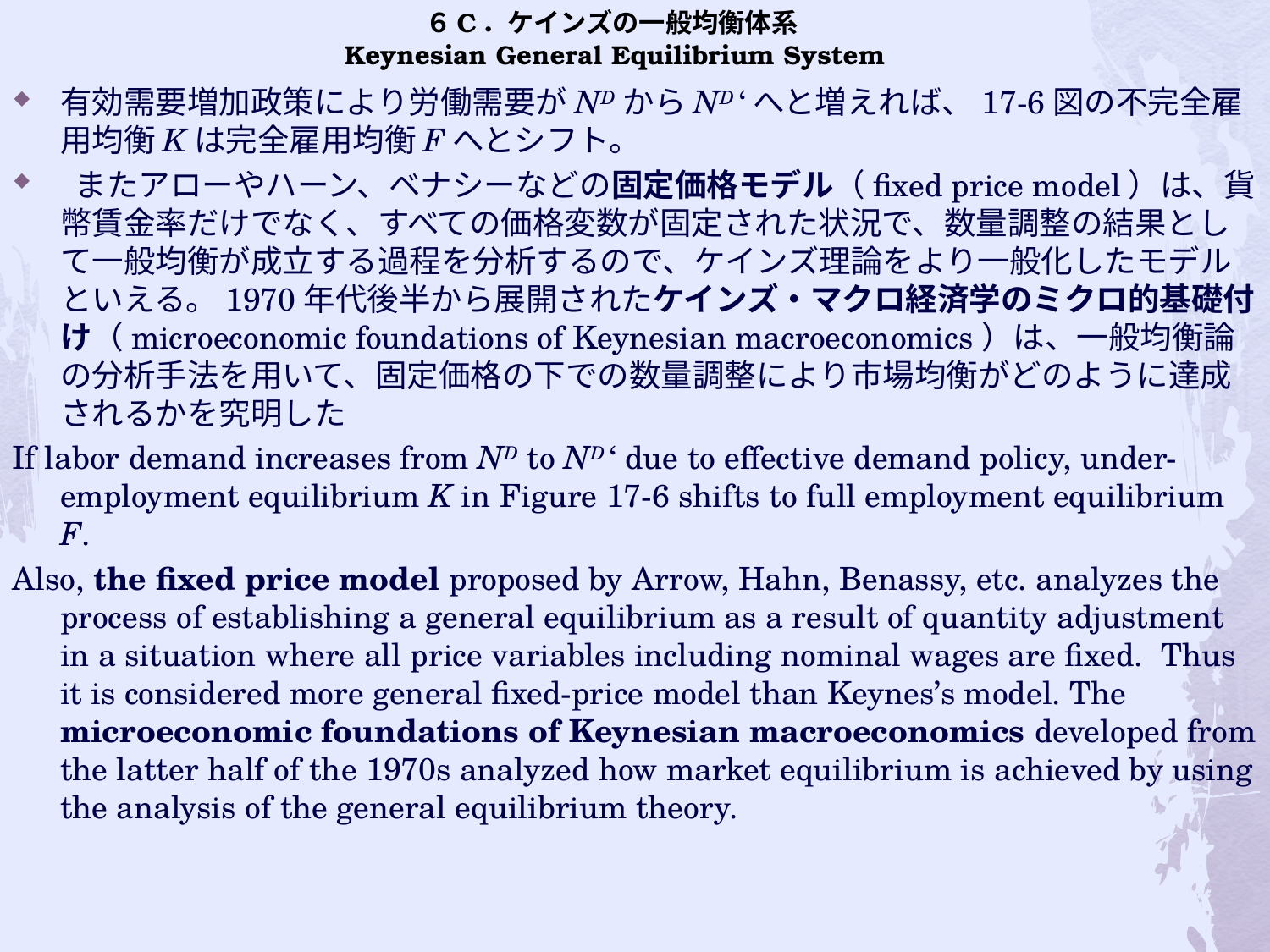

# ６C．ケインズの一般均衡体系 Keynesian General Equilibrium System
有効需要増加政策により労働需要がNDからND ‘へと増えれば、17-6図の不完全雇用均衡Kは完全雇用均衡Fへとシフト。
 またアローやハーン、ベナシーなどの固定価格モデル（fixed price model）は、貨幣賃金率だけでなく、すべての価格変数が固定された状況で、数量調整の結果として一般均衡が成立する過程を分析するので、ケインズ理論をより一般化したモデルといえる。1970年代後半から展開されたケインズ・マクロ経済学のミクロ的基礎付け（microeconomic foundations of Keynesian macroeconomics）は、一般均衡論の分析手法を用いて、固定価格の下での数量調整により市場均衡がどのように達成されるかを究明した
If labor demand increases from ND to ND ‘ due to effective demand policy, under- employment equilibrium K in Figure 17-6 shifts to full employment equilibrium F.
Also, the fixed price model proposed by Arrow, Hahn, Benassy, etc. analyzes the process of establishing a general equilibrium as a result of quantity adjustment in a situation where all price variables including nominal wages are fixed.  Thus it is considered more general fixed-price model than Keynes’s model. The microeconomic foundations of Keynesian macroeconomics developed from the latter half of the 1970s analyzed how market equilibrium is achieved by using the analysis of the general equilibrium theory.